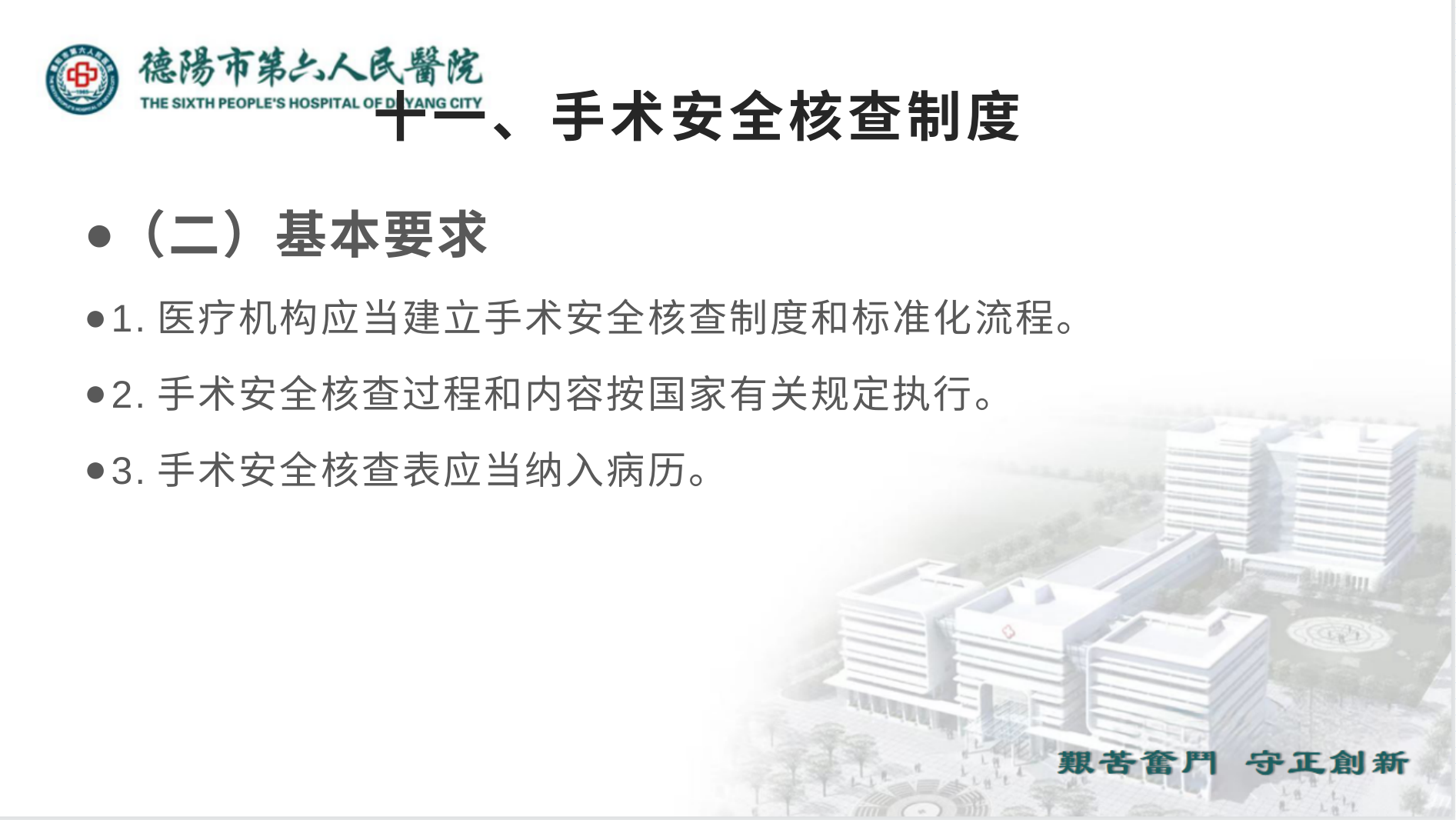

# 十一、手术安全核查制度
（二）基本要求
1.医疗机构应当建立手术安全核查制度和标准化流程。
2.手术安全核查过程和内容按国家有关规定执行。
3.手术安全核查表应当纳入病历。